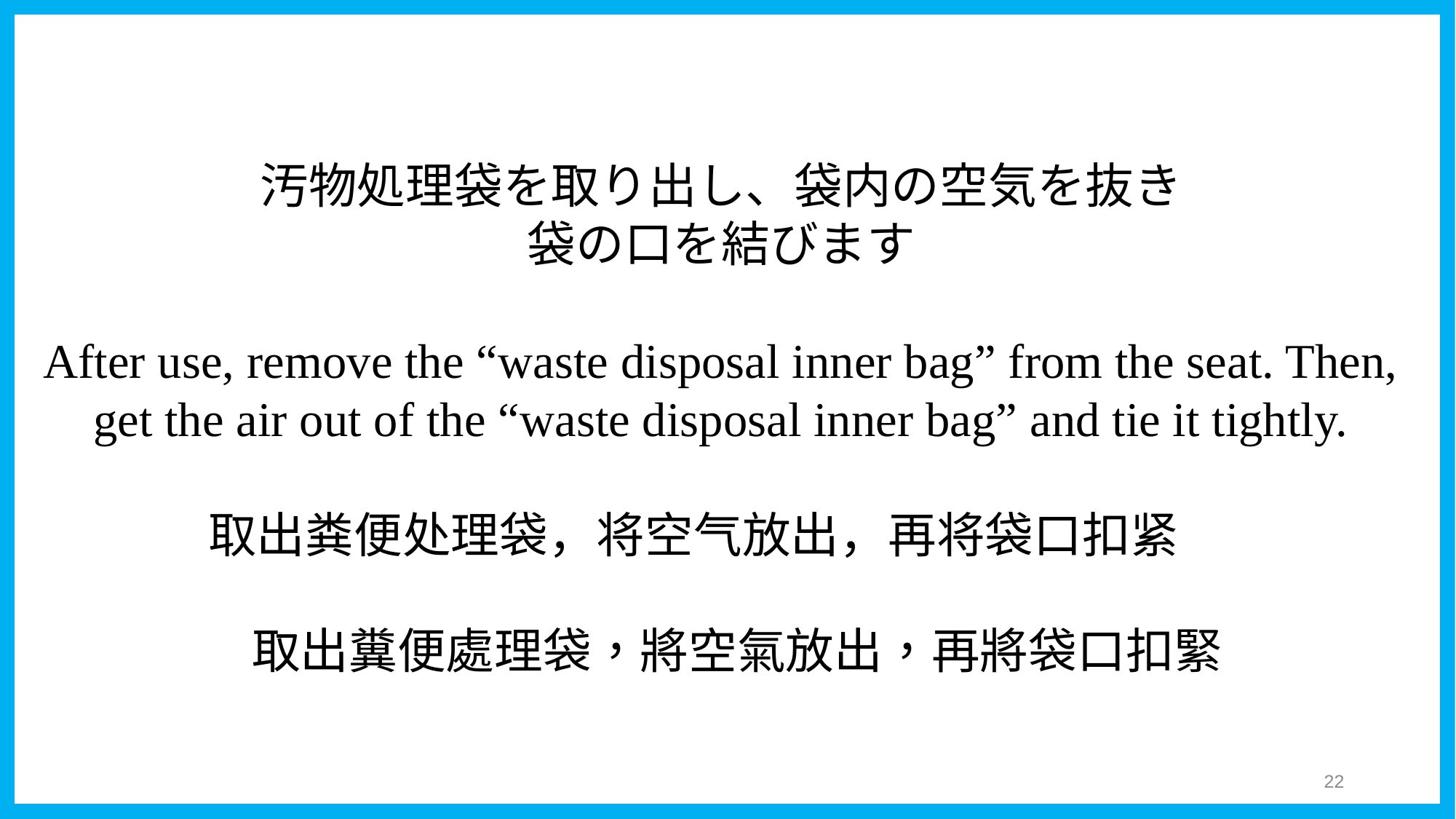

汚物処理袋を取り出し、袋内の空気を抜き
袋の口を結びます

After use, remove the “waste disposal inner bag” from the seat. Then, get the air out of the “waste disposal inner bag” and tie it tightly.

取出粪便处理袋，将空气放出，再将袋口扣紧

取出糞便處理袋，將空氣放出，再將袋口扣緊

22